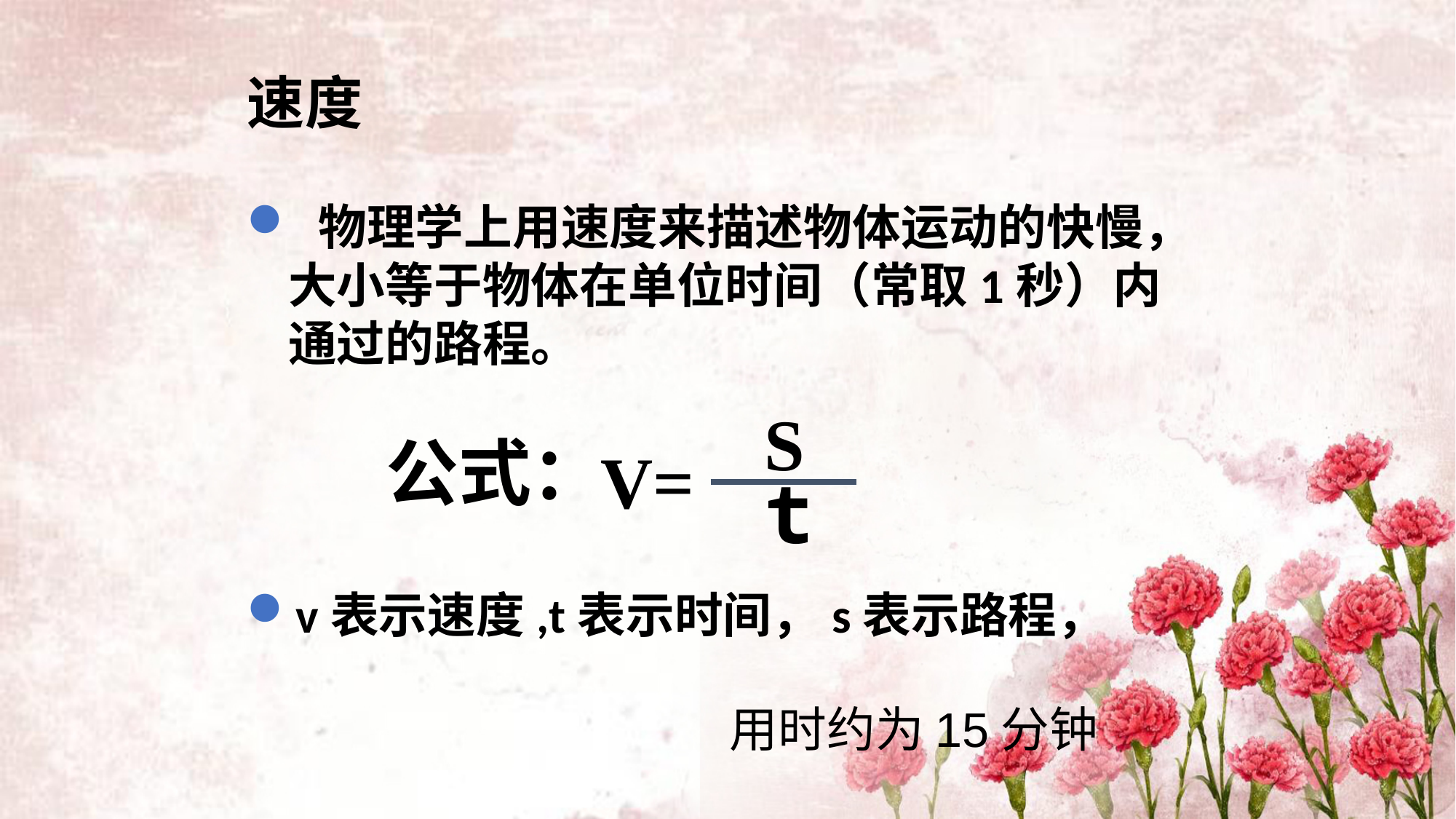

# 速度
 物理学上用速度来描述物体运动的快慢，大小等于物体在单位时间（常取1秒）内通过的路程。

v表示速度,t表示时间，s表示路程，

S
公式：
V=
t
用时约为15分钟